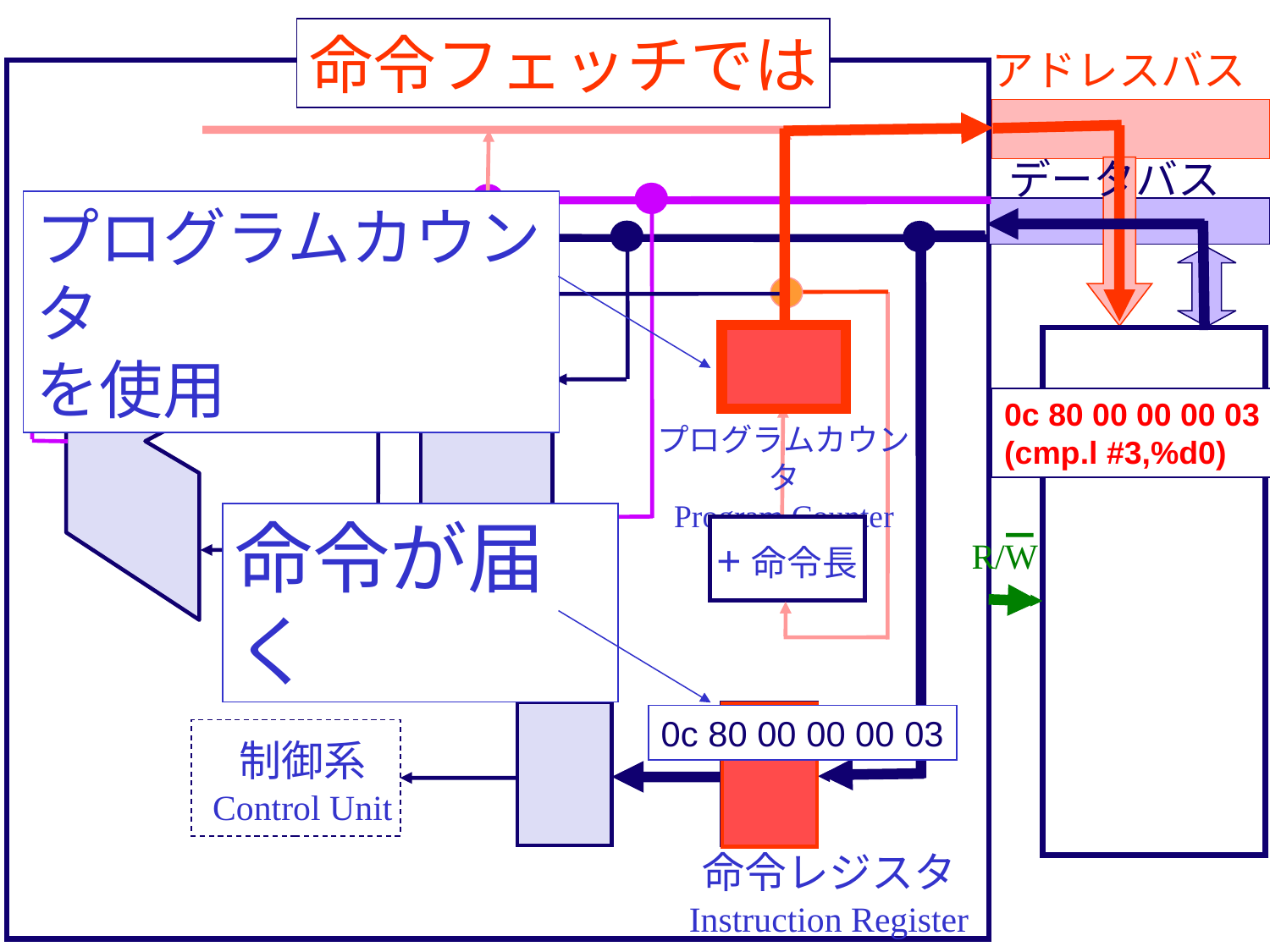

命令フェッチでは
アドレスバス

データバス

プログラムカウンタ
を使用

0c 80 00 00 00 03
(cmp.l #3,%d0)

プログラムカウンタ
Program Counter

命令が届く

+命令長
R/W

0c 80 00 00 00 03

制御系
Control Unit

命令レジスタ
Instruction Register